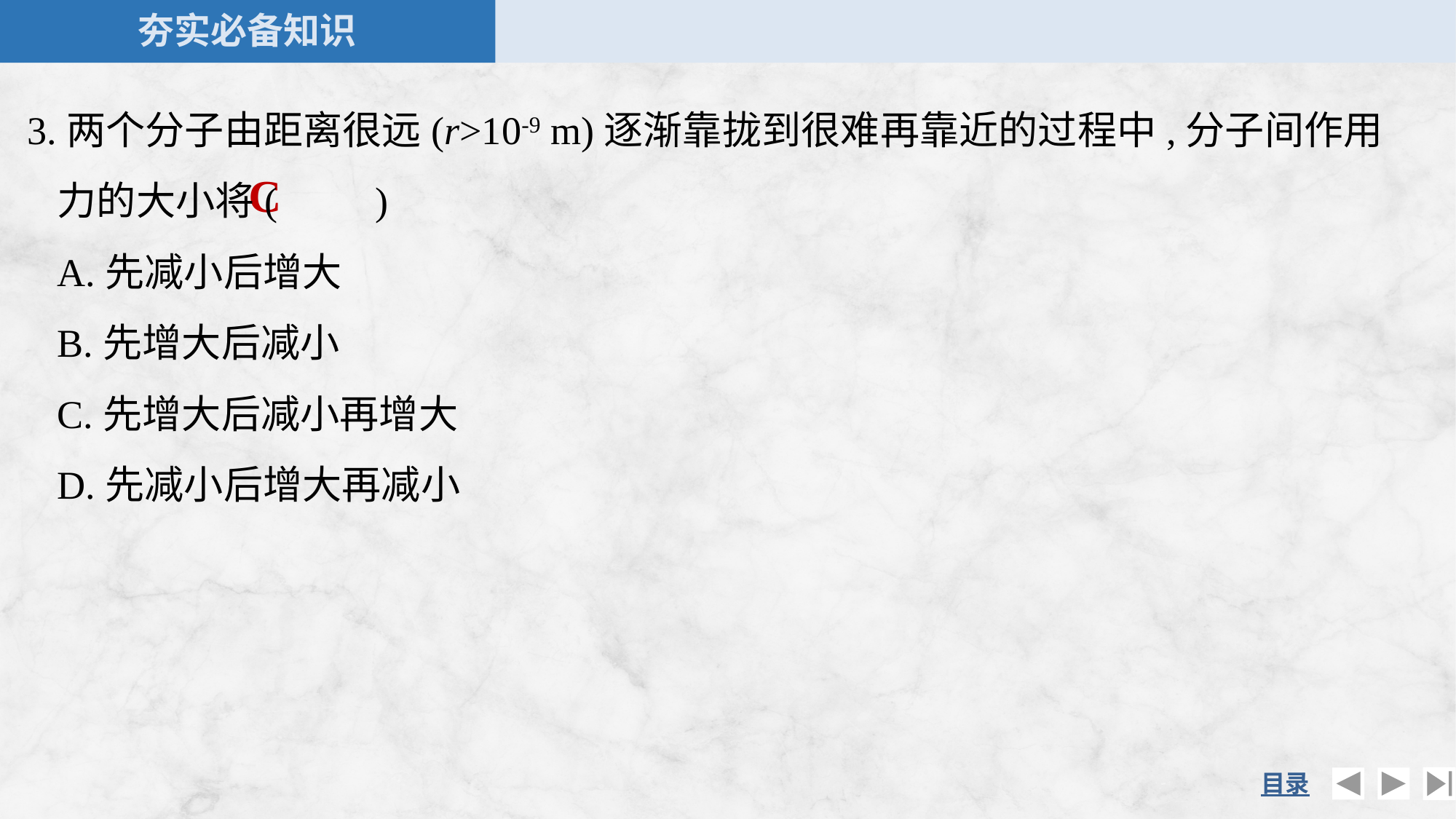

3.两个分子由距离很远(r>10-9 m)逐渐靠拢到很难再靠近的过程中,分子间作用力的大小将(　　)
A.先减小后增大
B.先增大后减小
C.先增大后减小再增大
D.先减小后增大再减小
C